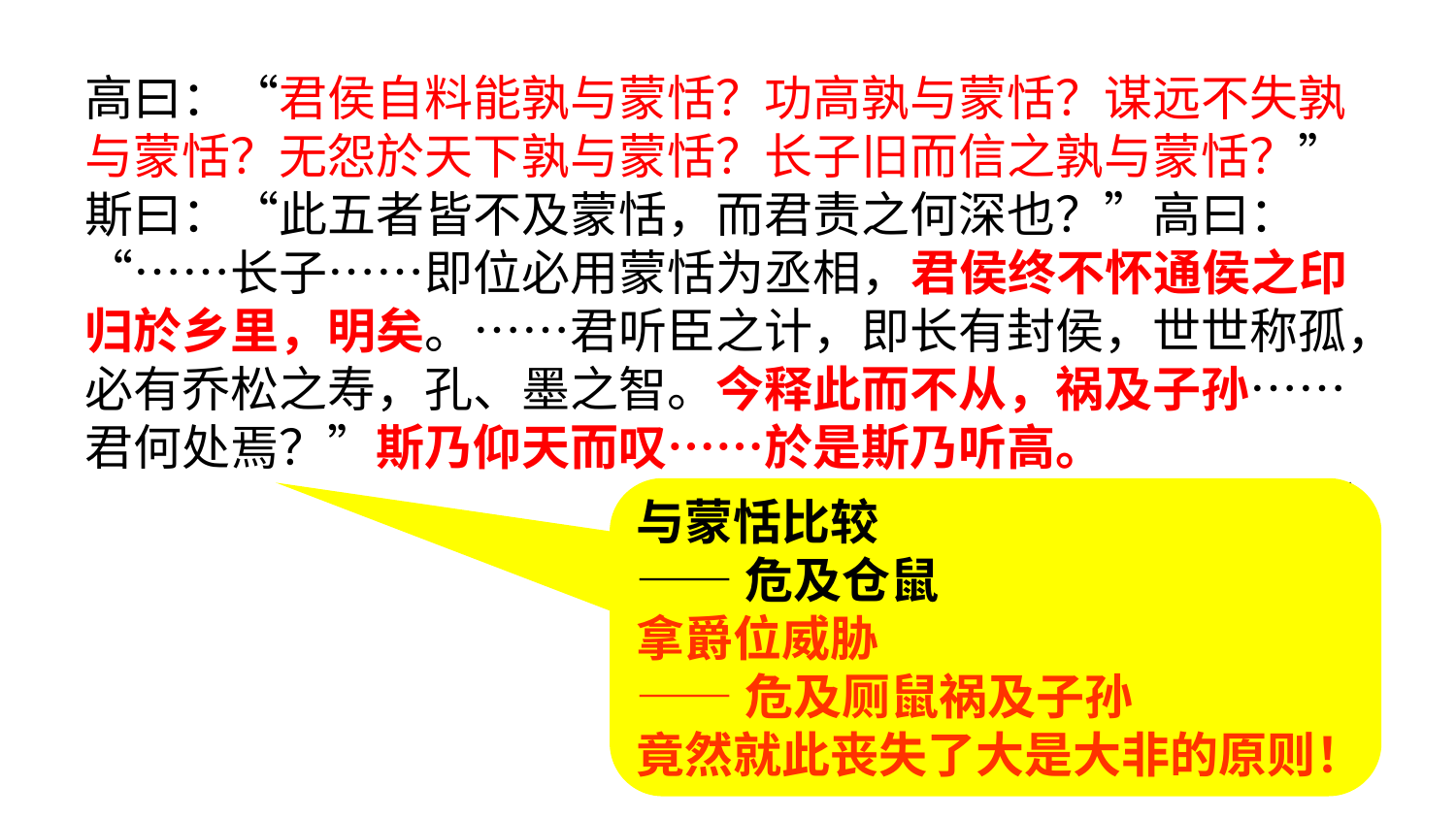

高曰：“君侯自料能孰与蒙恬？功高孰与蒙恬？谋远不失孰与蒙恬？无怨於天下孰与蒙恬？长子旧而信之孰与蒙恬？”斯曰：“此五者皆不及蒙恬，而君责之何深也？”高曰：“……长子……即位必用蒙恬为丞相，君侯终不怀通侯之印归於乡里，明矣。……君听臣之计，即长有封侯，世世称孤，必有乔松之寿，孔、墨之智。今释此而不从，祸及子孙……君何处焉？”斯乃仰天而叹……於是斯乃听高。
——《史记· 李斯列传》
与蒙恬比较
——危及仓鼠
拿爵位威胁
——危及厕鼠祸及子孙
竟然就此丧失了大是大非的原则！